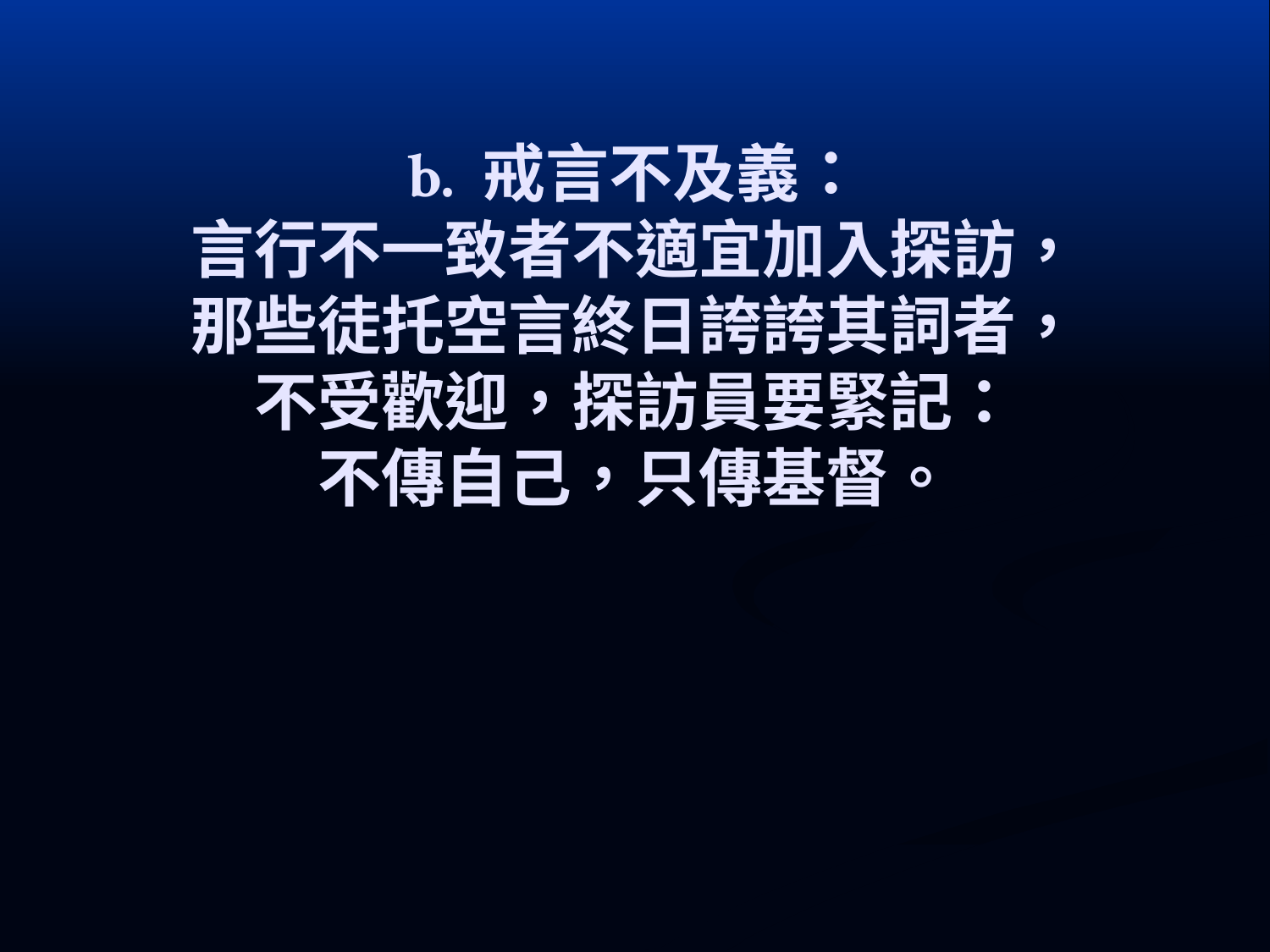

# b. 戒言不及義：
言行不一致者不適宜加入探訪，
那些徒托空言終日誇誇其詞者，
不受歡迎，探訪員要緊記：
不傳自己，只傳基督。